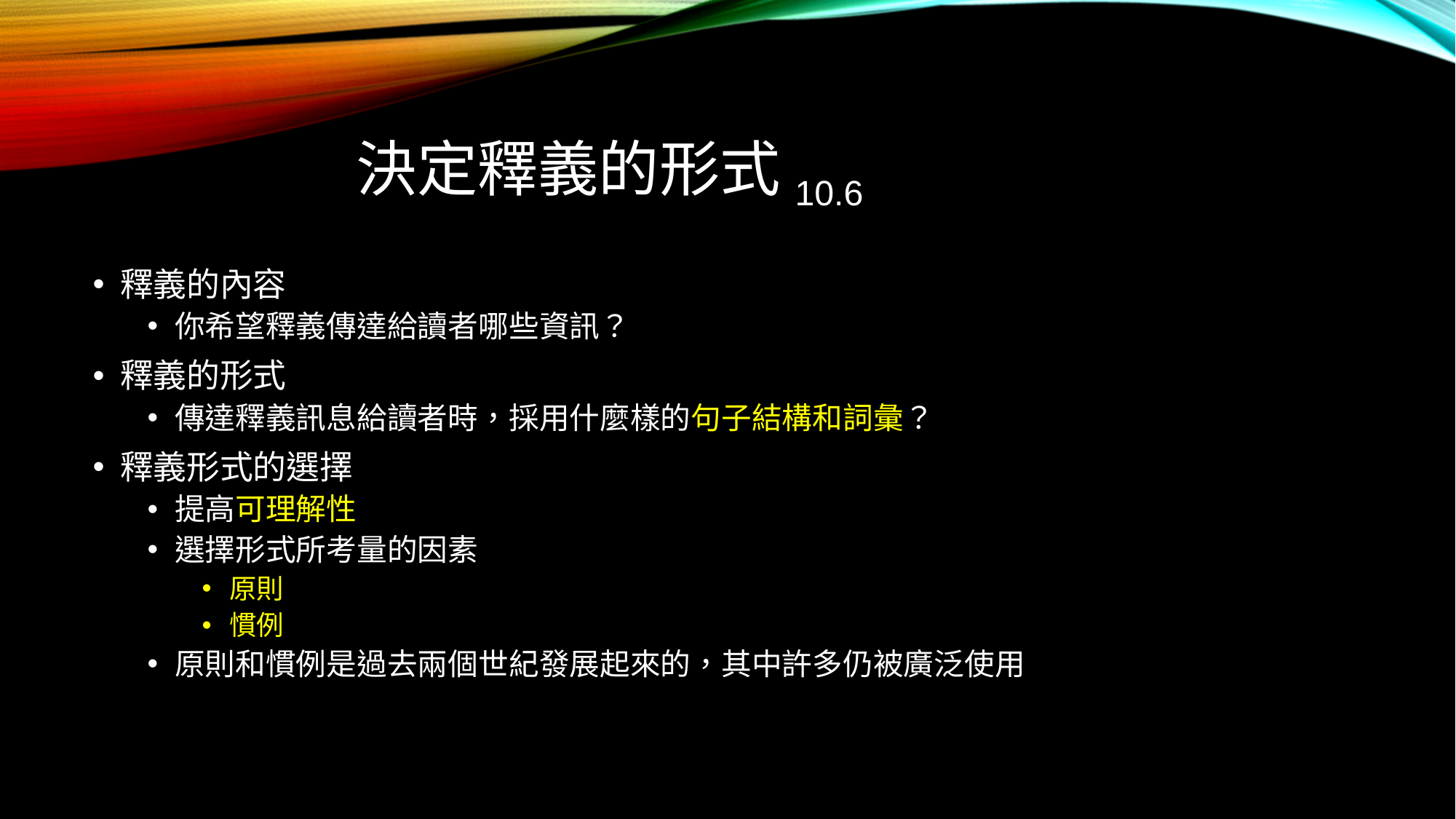

# 決定釋義的形式10.6
釋義的內容
你希望釋義傳達給讀者哪些資訊？
釋義的形式
傳達釋義訊息給讀者時，採用什麼樣的句子結構和詞彙？
釋義形式的選擇
提高可理解性
選擇形式所考量的因素
原則
慣例
原則和慣例是過去兩個世紀發展起來的，其中許多仍被廣泛使用